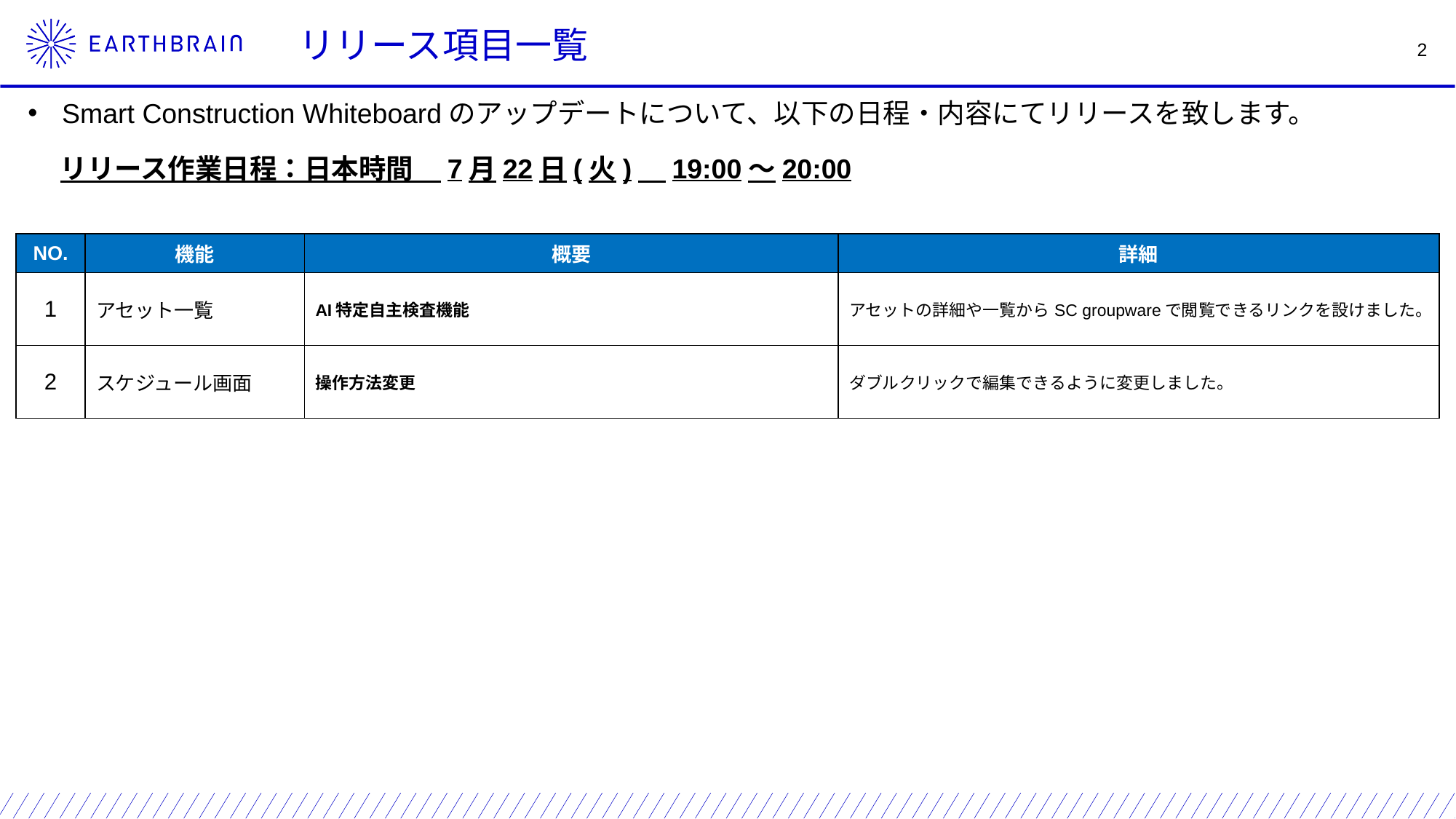

リリース項目一覧
Smart Construction Whiteboardのアップデートについて、以下の日程・内容にてリリースを致します。
リリース作業日程：日本時間　7月22日(火)　19:00～20:00
| NO. | 機能 | 概要 | 詳細 |
| --- | --- | --- | --- |
| 1 | アセット一覧 | AI特定自主検査機能 | アセットの詳細や一覧からSC groupwareで閲覧できるリンクを設けました。 |
| 2 | スケジュール画面 | 操作方法変更 | ダブルクリックで編集できるように変更しました。 |